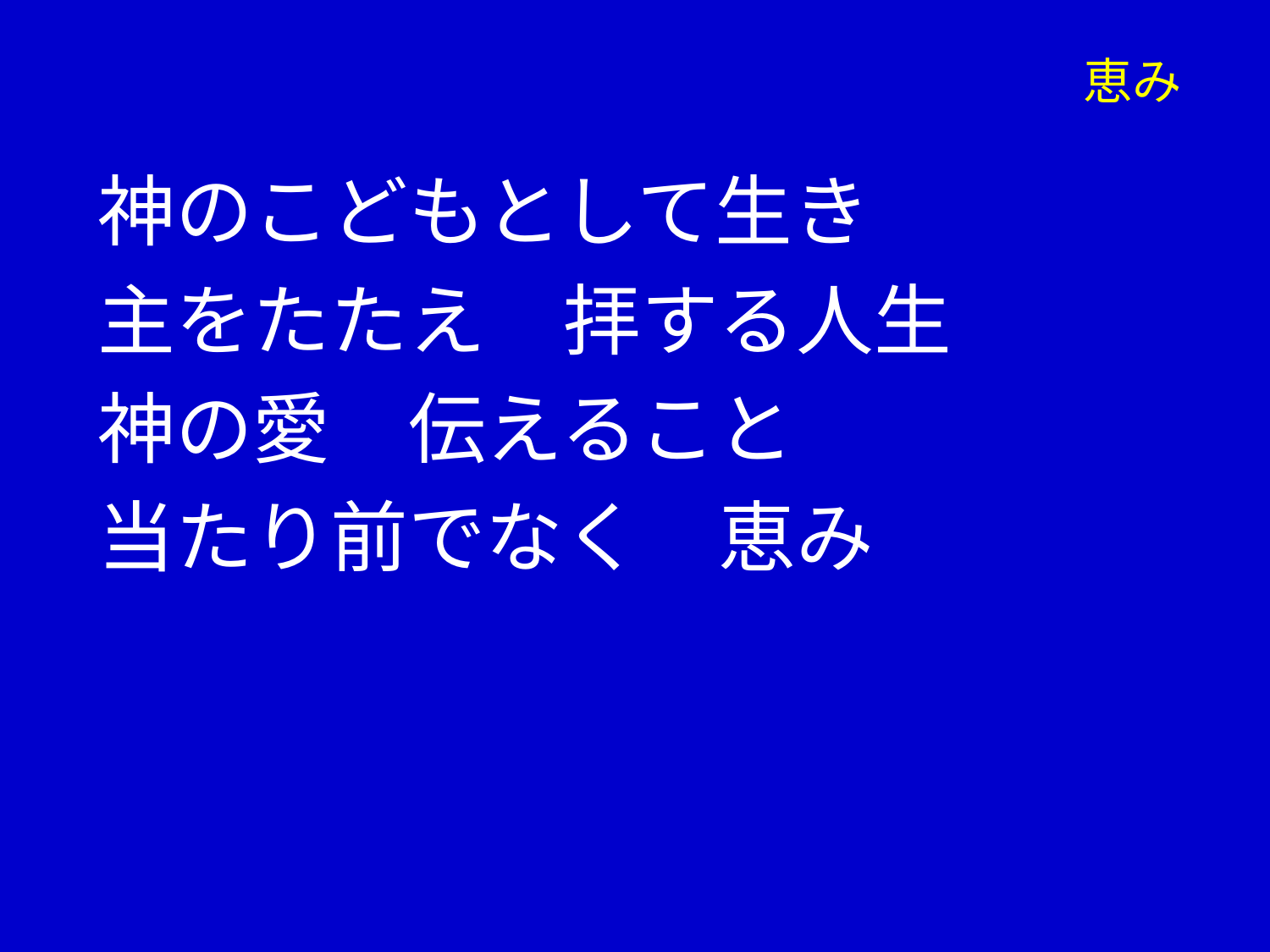

# 恵み
神のこどもとして生き
主をたたえ　拝する人生
神の愛　伝えること
当たり前でなく　恵み